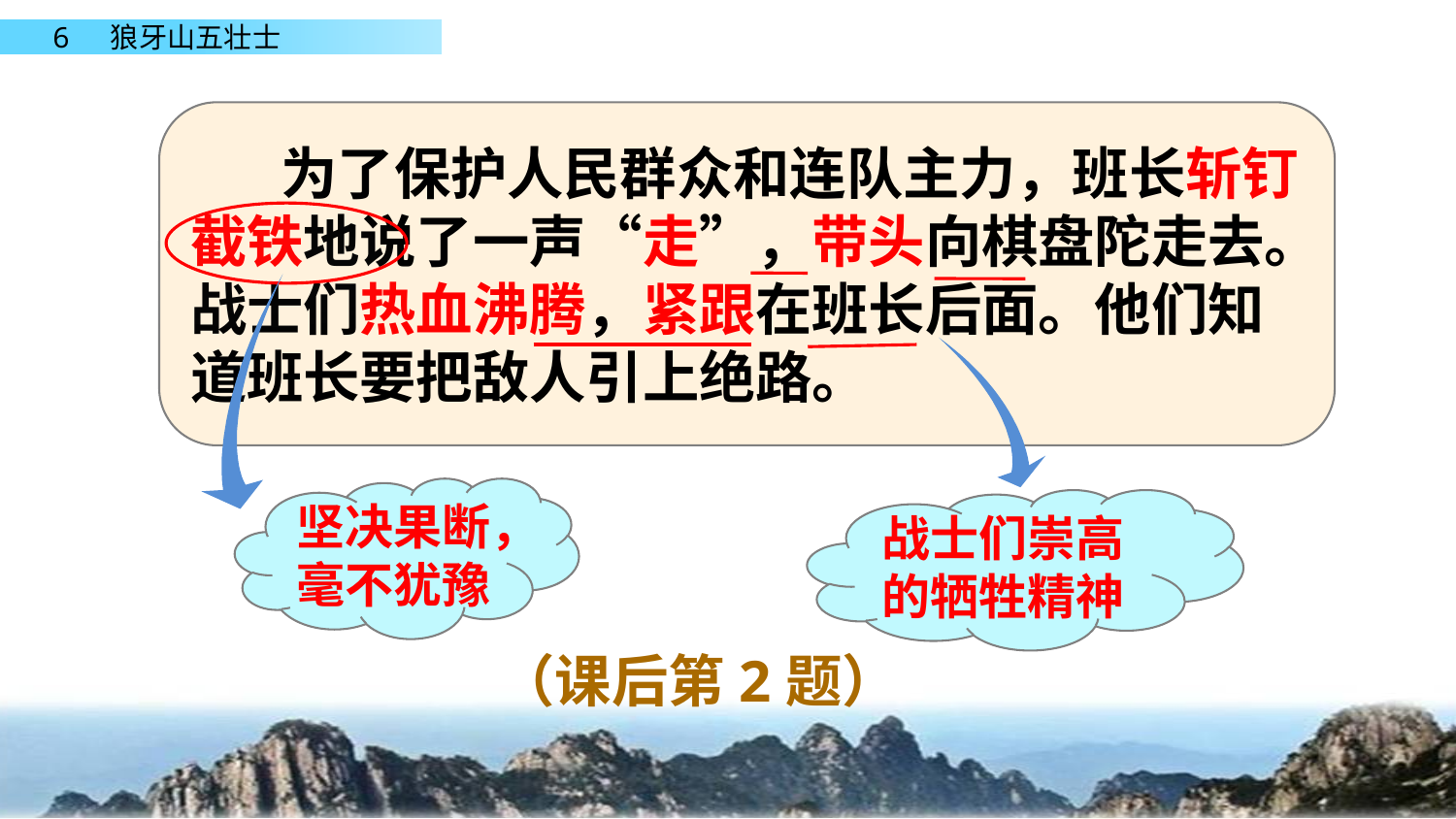

为了保护人民群众和连队主力，班长斩钉截铁地说了一声“走”，带头向棋盘陀走去。战士们热血沸腾，紧跟在班长后面。他们知道班长要把敌人引上绝路。

坚决果断，毫不犹豫
战士们崇高的牺牲精神
（课后第2题）